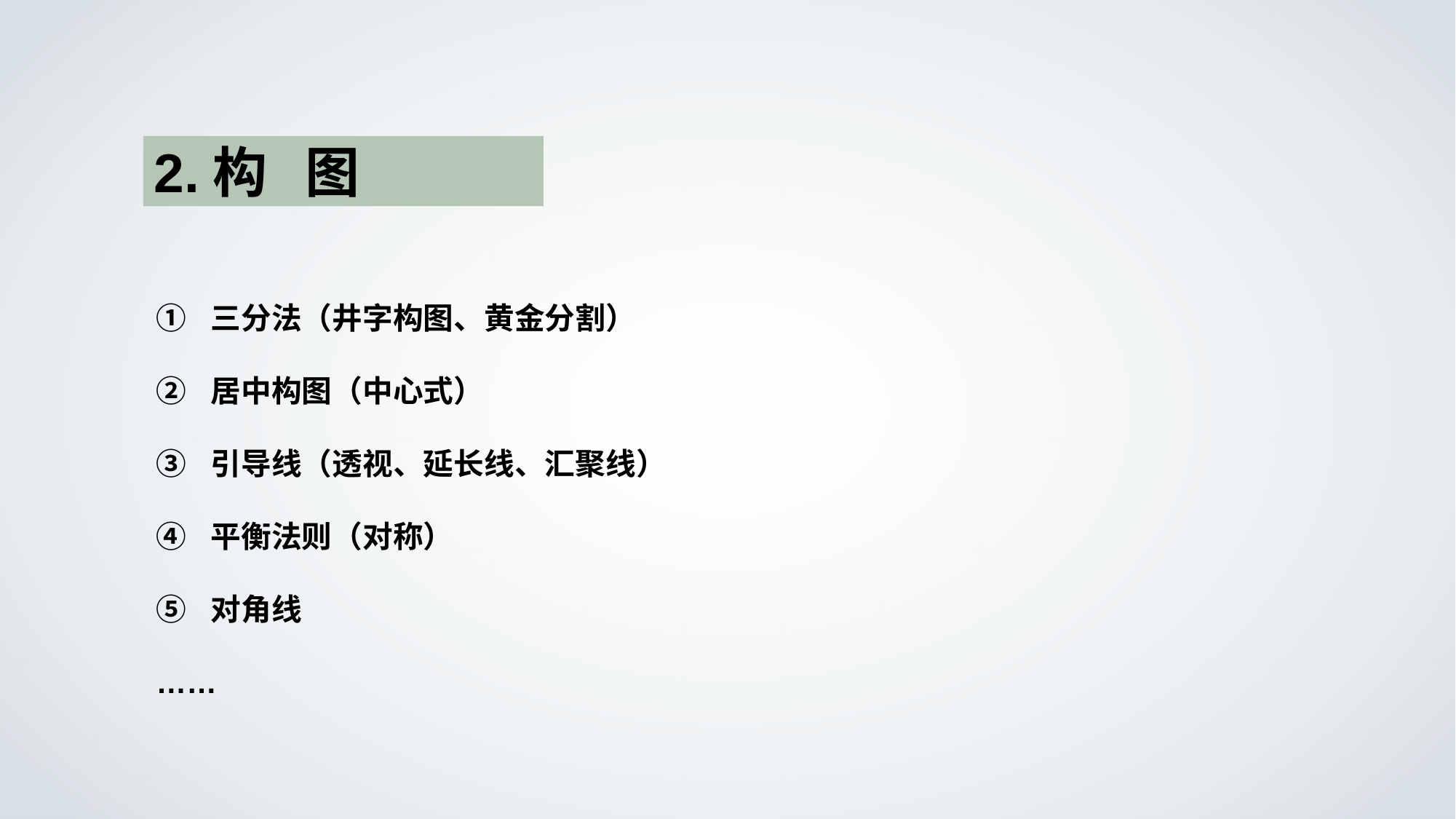

2.构  图
三分法（井字构图、黄金分割）
居中构图（中心式）
引导线（透视、延长线、汇聚线）
平衡法则（对称）
对角线
……